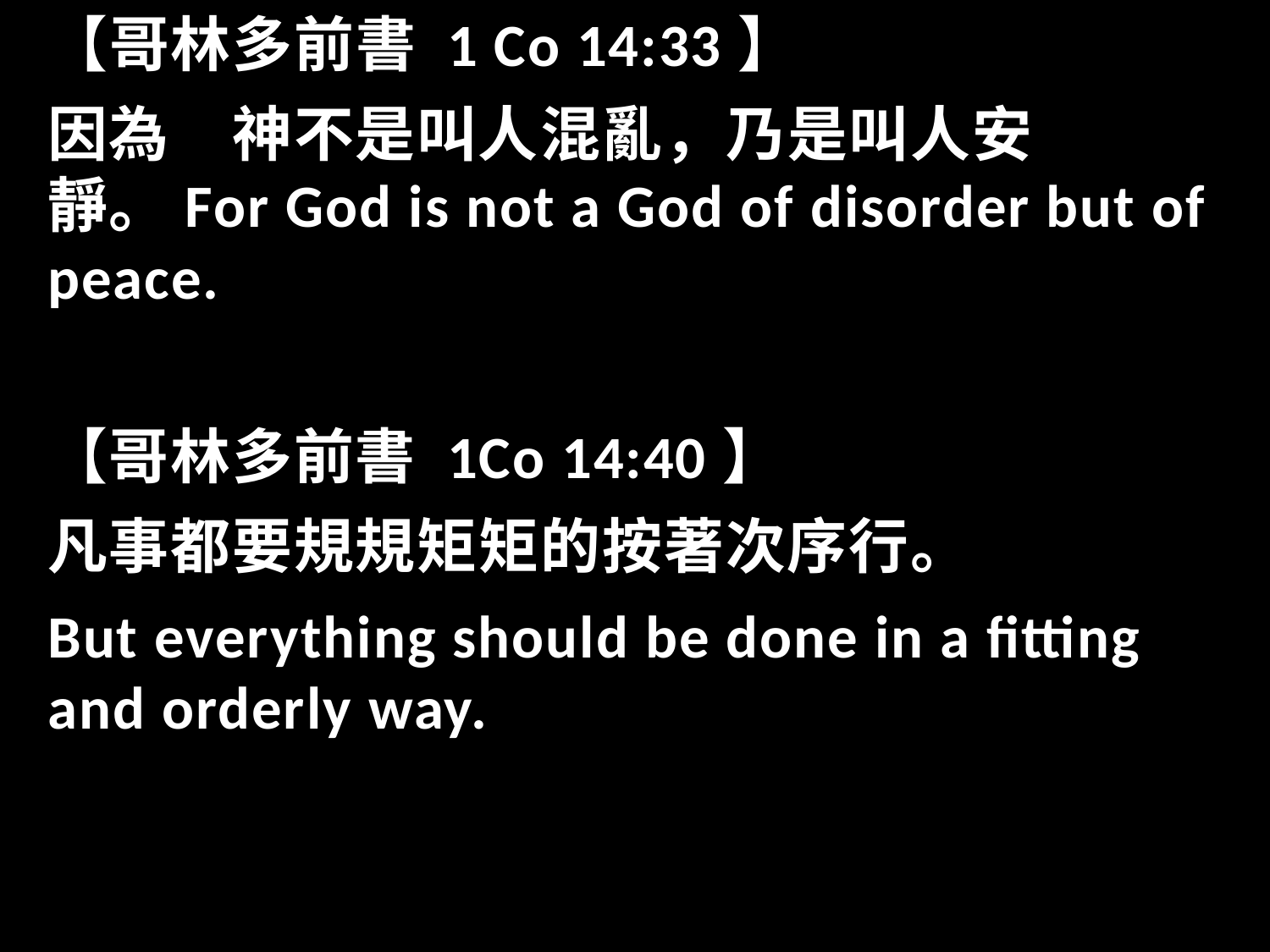

【哥林多前書 1 Co 14:33】
因為　神不是叫人混亂，乃是叫人安靜。For God is not a God of disorder but of peace.

【哥林多前書 1Co 14:40】
凡事都要規規矩矩的按著次序行。
But everything should be done in a fitting and orderly way.